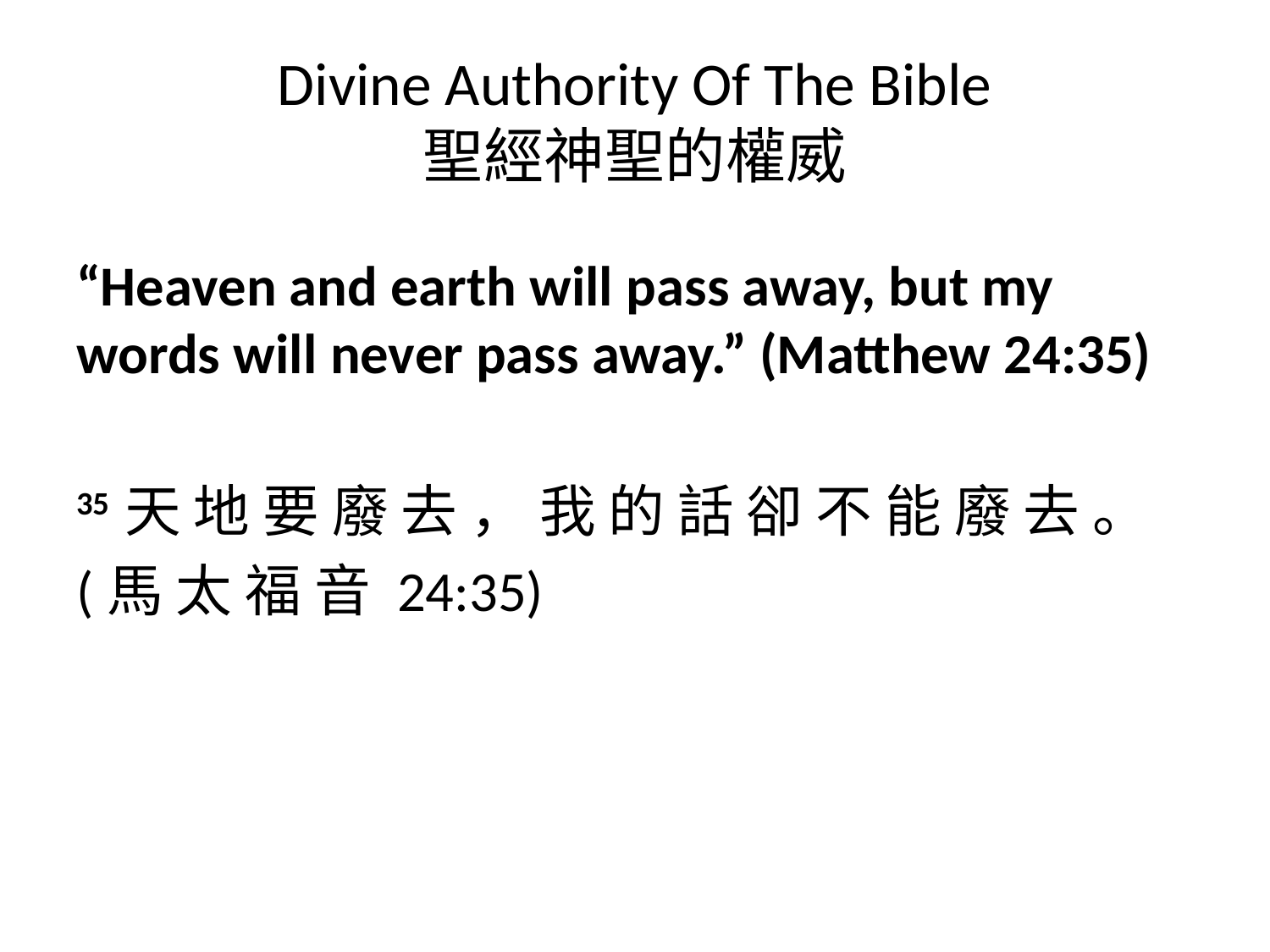

# Divine Authority Of The Bible 聖經神聖的權威
“Heaven and earth will pass away, but my words will never pass away.” (Matthew 24:35)

35 天 地 要 廢 去 ， 我 的 話 卻 不 能 廢 去 。
(馬 太 福 音 24:35)